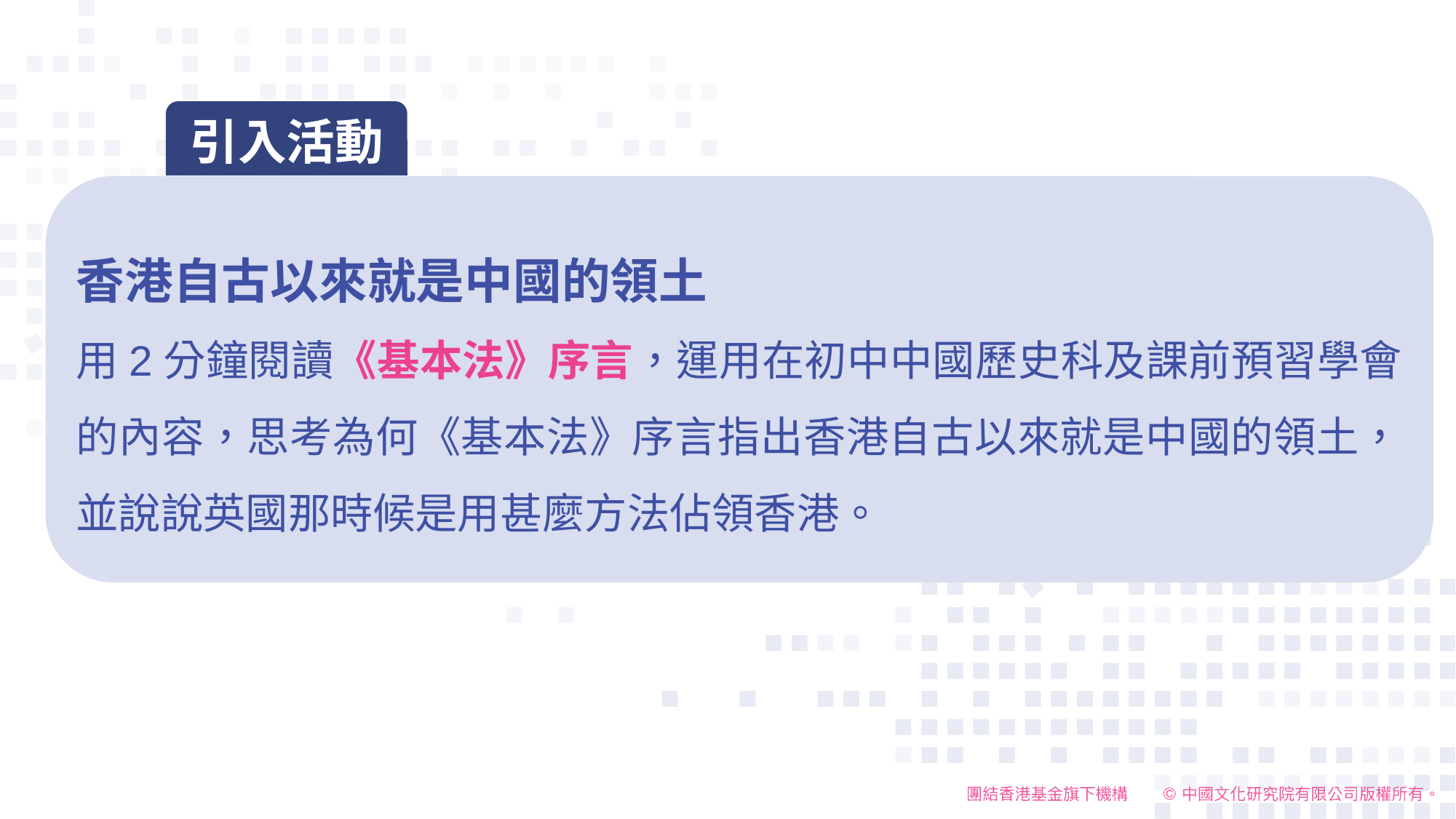

引入活動
香港自古以來就是中國的領土
用2分鐘閱讀《基本法》序言，運用在初中中國歷史科及課前預習學會的內容，思考為何《基本法》序言指出香港自古以來就是中國的領土，並說說英國那時候是用甚麼方法佔領香港。